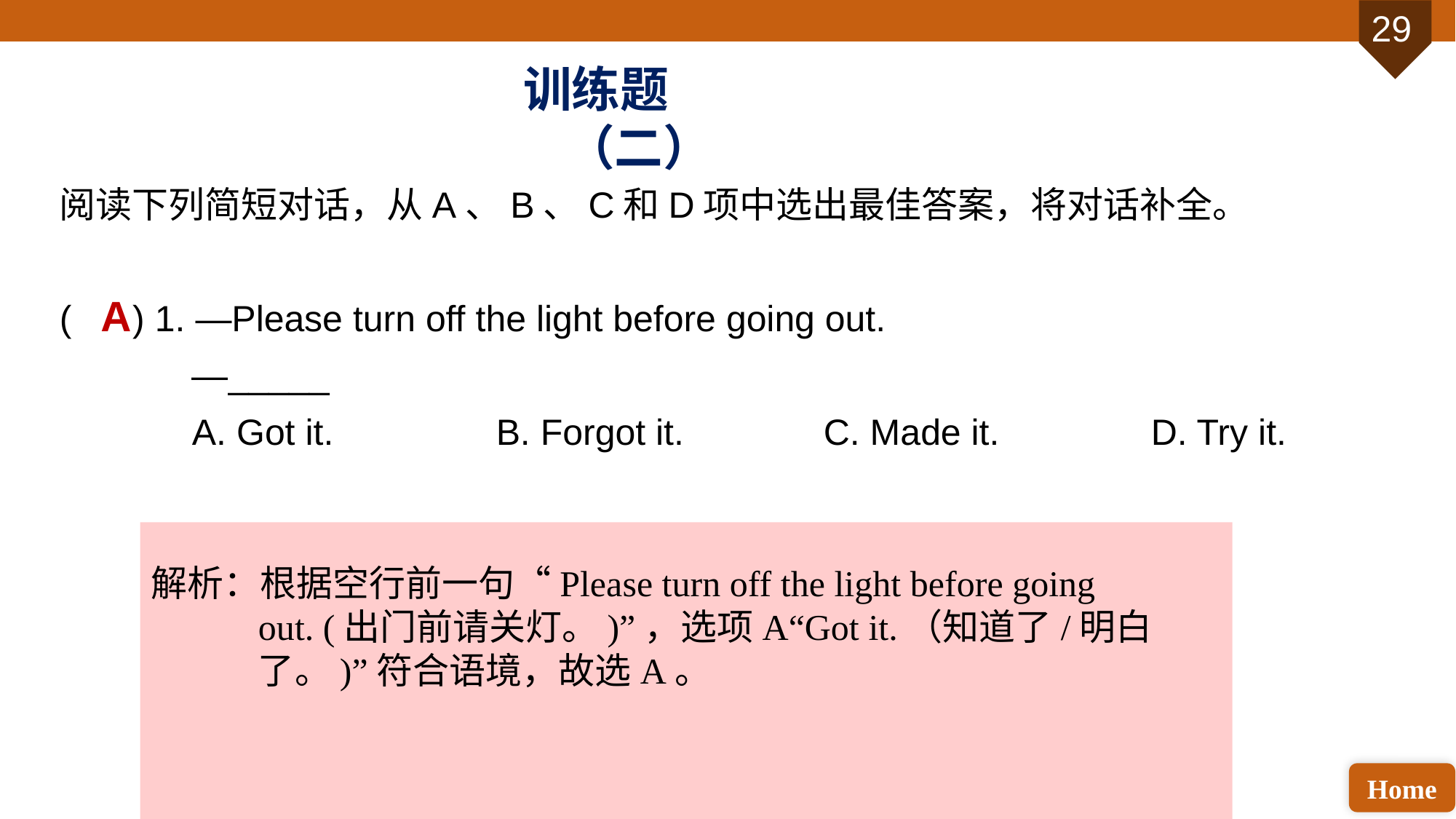

训练题（二）
阅读下列简短对话，从A、B、C和D项中选出最佳答案，将对话补全。

(      ) 1. —Please turn off the light before going out.
             —_____
             A. Got it. 		B. Forgot it. 		C. Made it. 		D. Try it.
A

解析：根据空行前一句“Please turn off the light before going out. (出门前请关灯。)”，选项A“Got it.（知道了/明白了。)”符合语境，故选A。